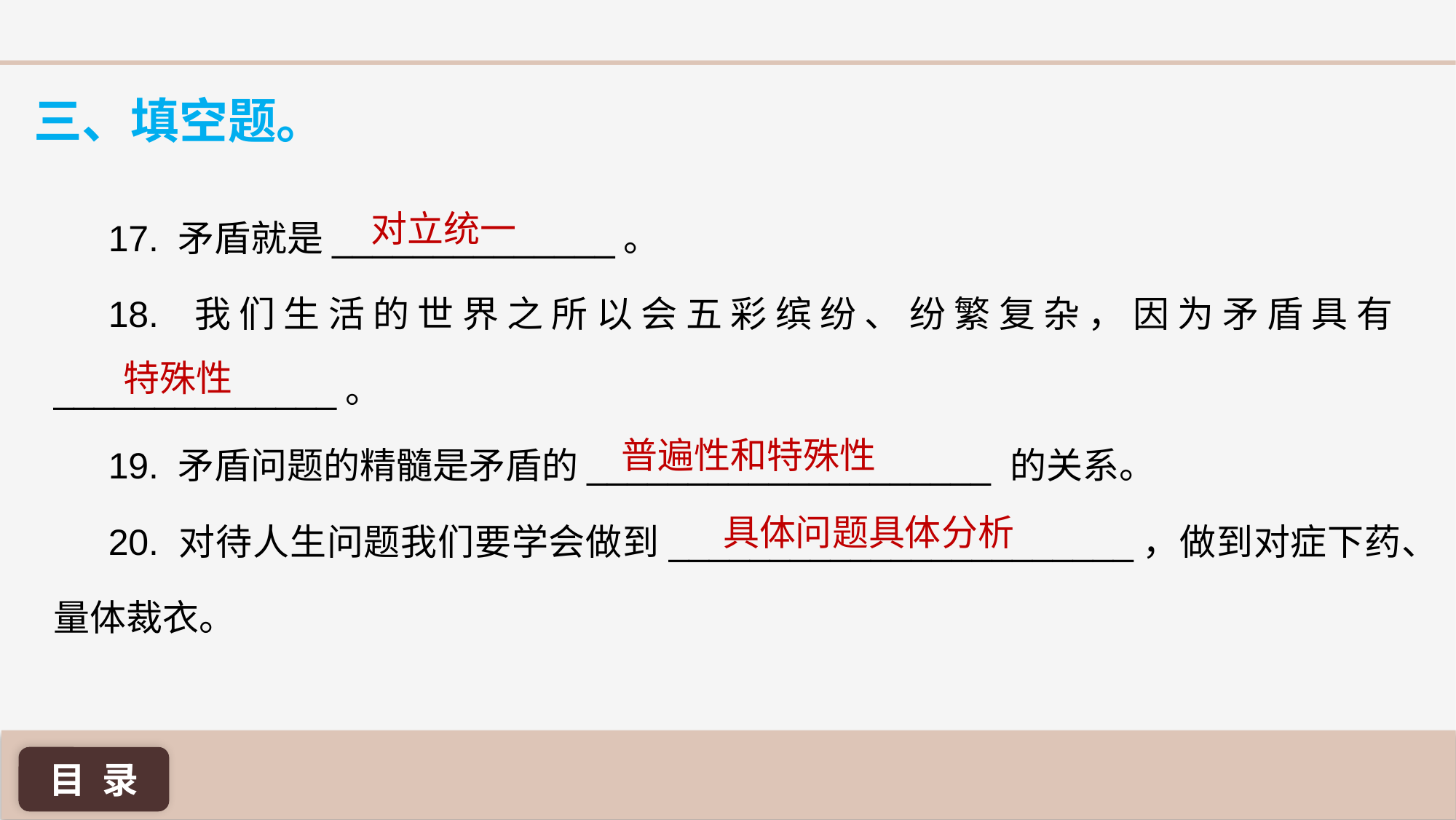

三、填空题。
17. 矛盾就是______________。
18. 我们生活的世界之所以会五彩缤纷、纷繁复杂，因为矛盾具有______________。
19. 矛盾问题的精髓是矛盾的____________________ 的关系。
20. 对待人生问题我们要学会做到_______________________，做到对症下药、量体裁衣。
对立统一
特殊性
普遍性和特殊性
具体问题具体分析